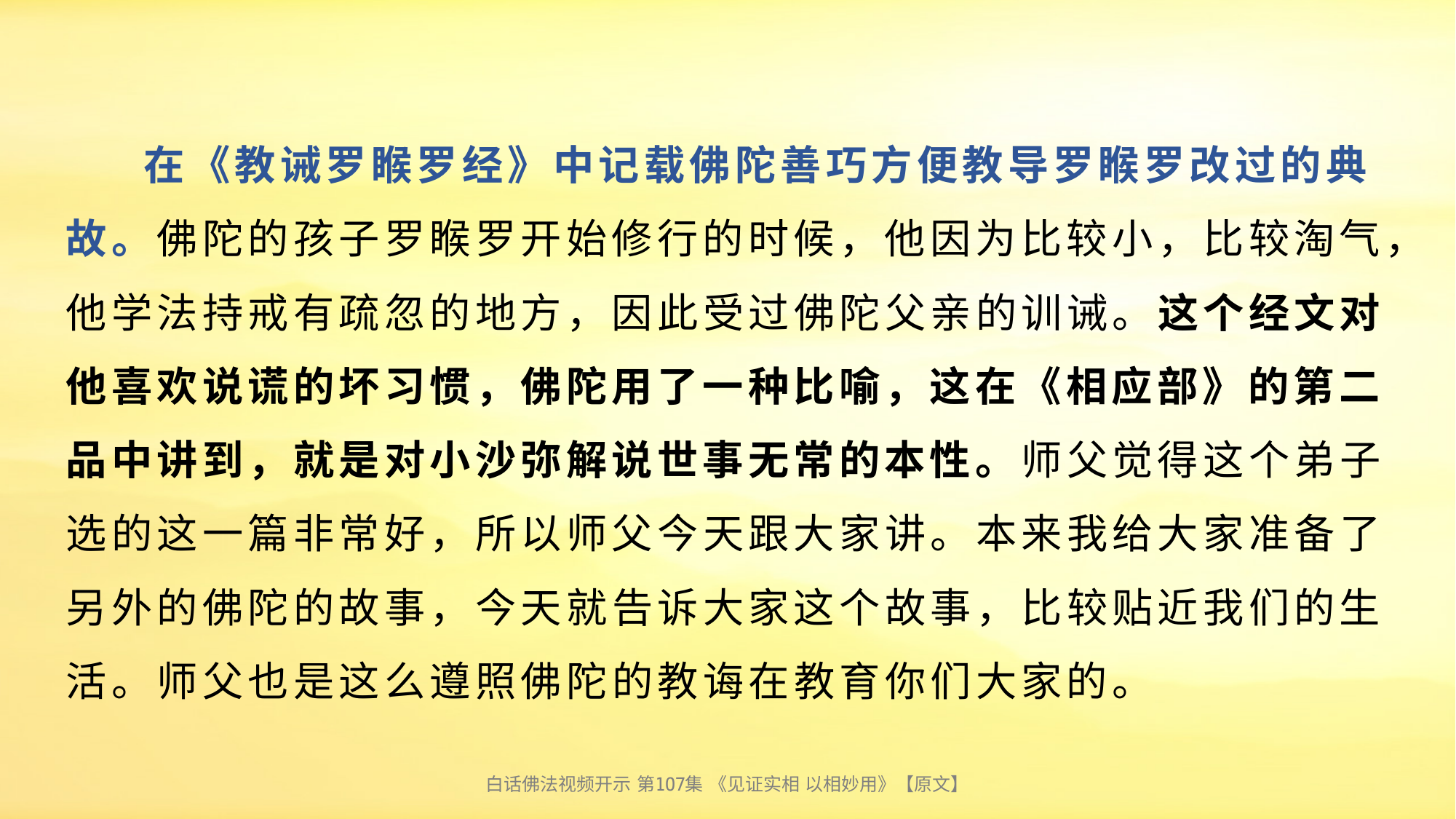

# 在《教诫罗睺罗经》中记载佛陀善巧方便教导罗睺罗改过的典故。佛陀的孩子罗睺罗开始修行的时候，他因为比较小，比较淘气，他学法持戒有疏忽的地方，因此受过佛陀父亲的训诫。这个经文对他喜欢说谎的坏习惯，佛陀用了一种比喻，这在《相应部》的第二品中讲到，就是对小沙弥解说世事无常的本性。师父觉得这个弟子选的这一篇非常好，所以师父今天跟大家讲。本来我给大家准备了另外的佛陀的故事，今天就告诉大家这个故事，比较贴近我们的生活。师父也是这么遵照佛陀的教诲在教育你们大家的。
白话佛法视频开示 第107集 《见证实相 以相妙用》【原文】